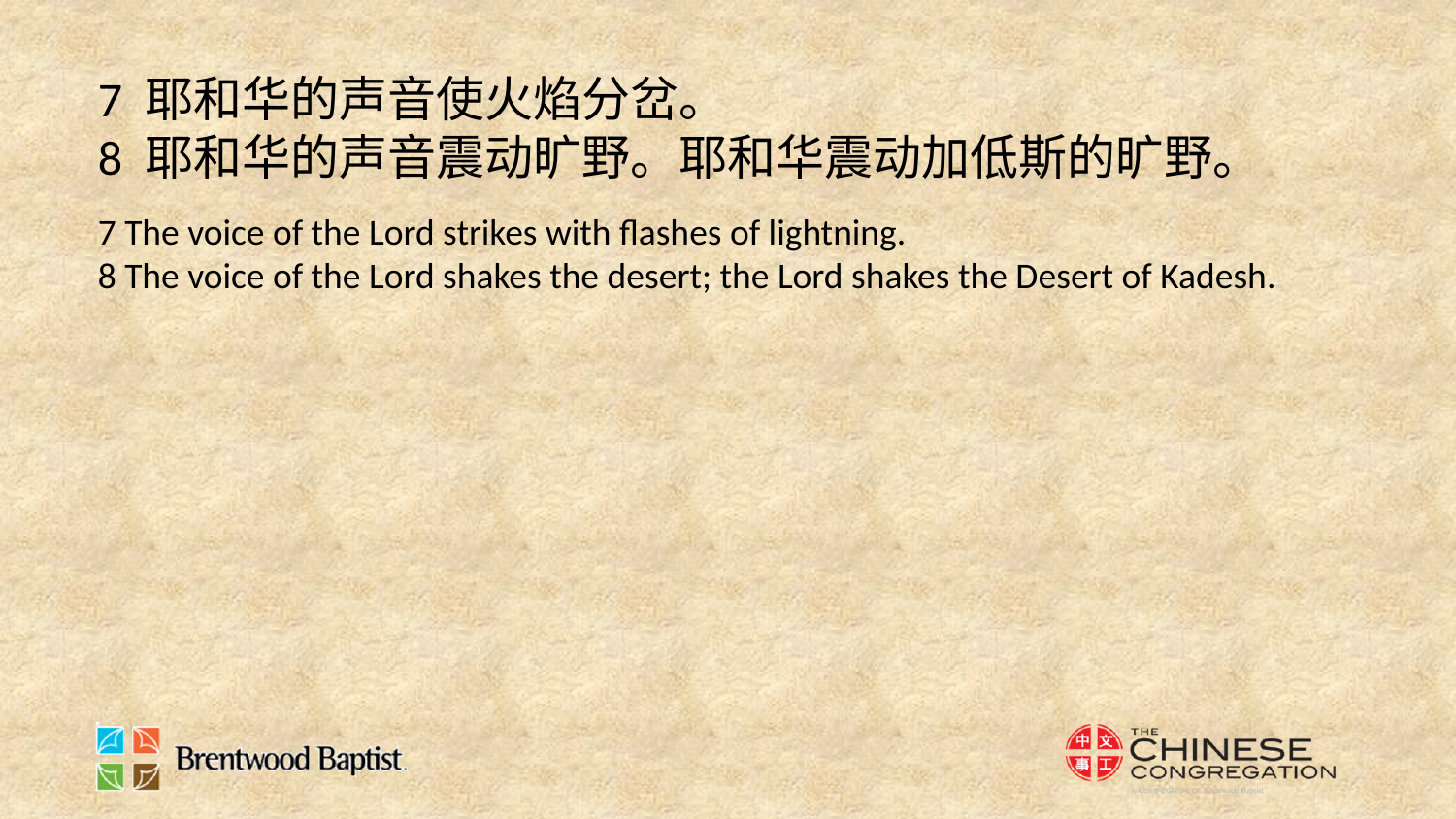

7 耶和华的声音使火焰分岔。
8 耶和华的声音震动旷野。耶和华震动加低斯的旷野。

7 The voice of the Lord strikes with flashes of lightning.
8 The voice of the Lord shakes the desert; the Lord shakes the Desert of Kadesh.